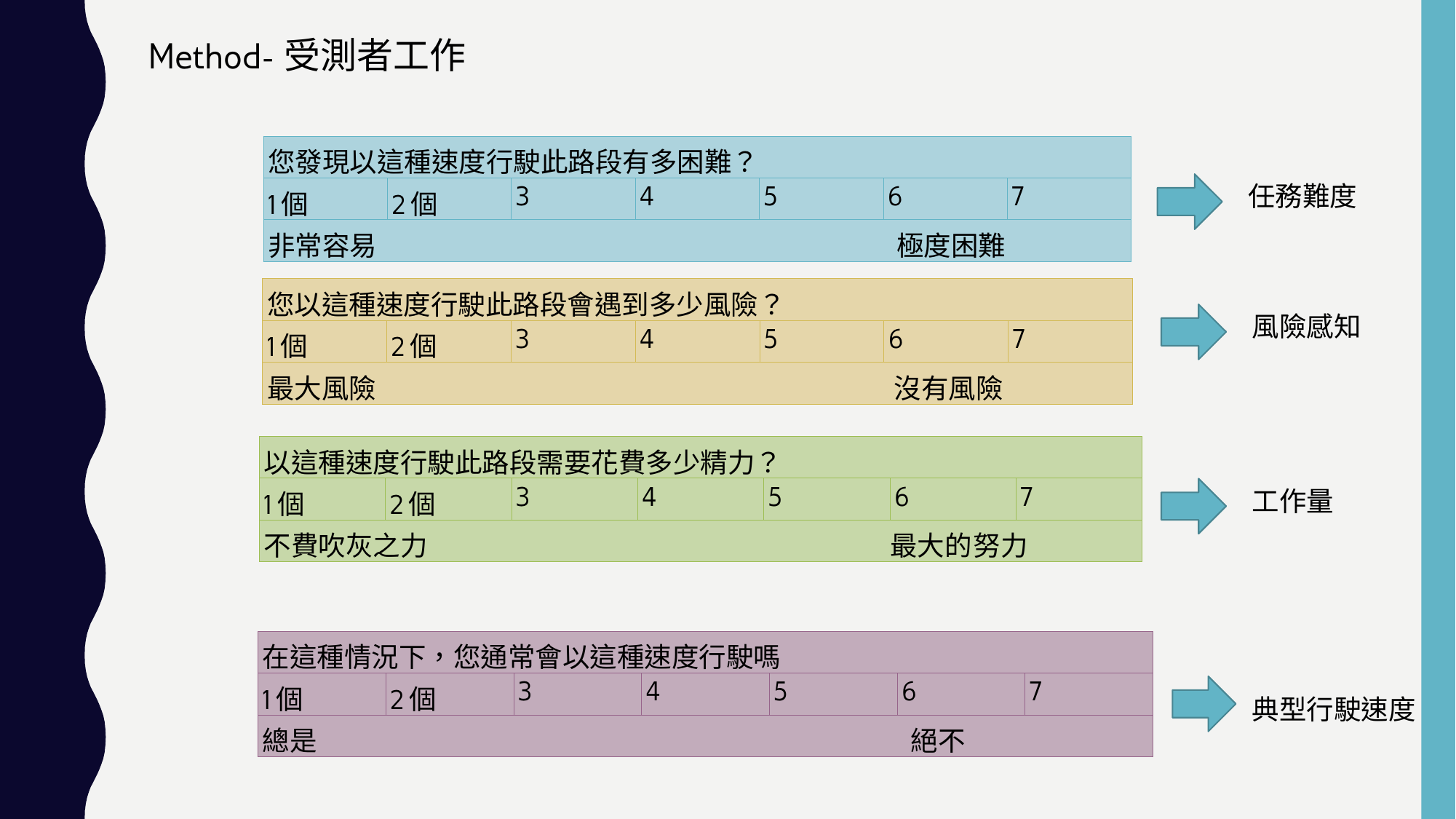

Method-受測者工作
| 您發現以這種速度行駛此路段有多困難？ |  |  |  |  |  |  |
| --- | --- | --- | --- | --- | --- | --- |
| 1個 | 2個 | 3 | 4 | 5 | 6 | 7 |
| 非常容易 極度困難 |  |  |  |  |  |  |

任務難度
| 您以這種速度行駛此路段會遇到多少風險？ |  |  |  |  |  |  |
| --- | --- | --- | --- | --- | --- | --- |
| 1個 | 2個 | 3 | 4 | 5 | 6 | 7 |
| 最大風險 沒有風險 |  |  |  |  |  |  |

風險感知
| 以這種速度行駛此路段需要花費多少精力？ |  |  |  |  |  |  |
| --- | --- | --- | --- | --- | --- | --- |
| 1個 | 2個 | 3 | 4 | 5 | 6 | 7 |
| 不費吹灰之力 最大的努力 |  |  |  |  |  |  |

工作量
| 在這種情況下，您通常會以這種速度行駛嗎 |  |  |  |  |  |  |
| --- | --- | --- | --- | --- | --- | --- |
| 1個 | 2個 | 3 | 4 | 5 | 6 | 7 |
| 總是 絕不 |  |  |  |  |  |  |

典型行駛速度